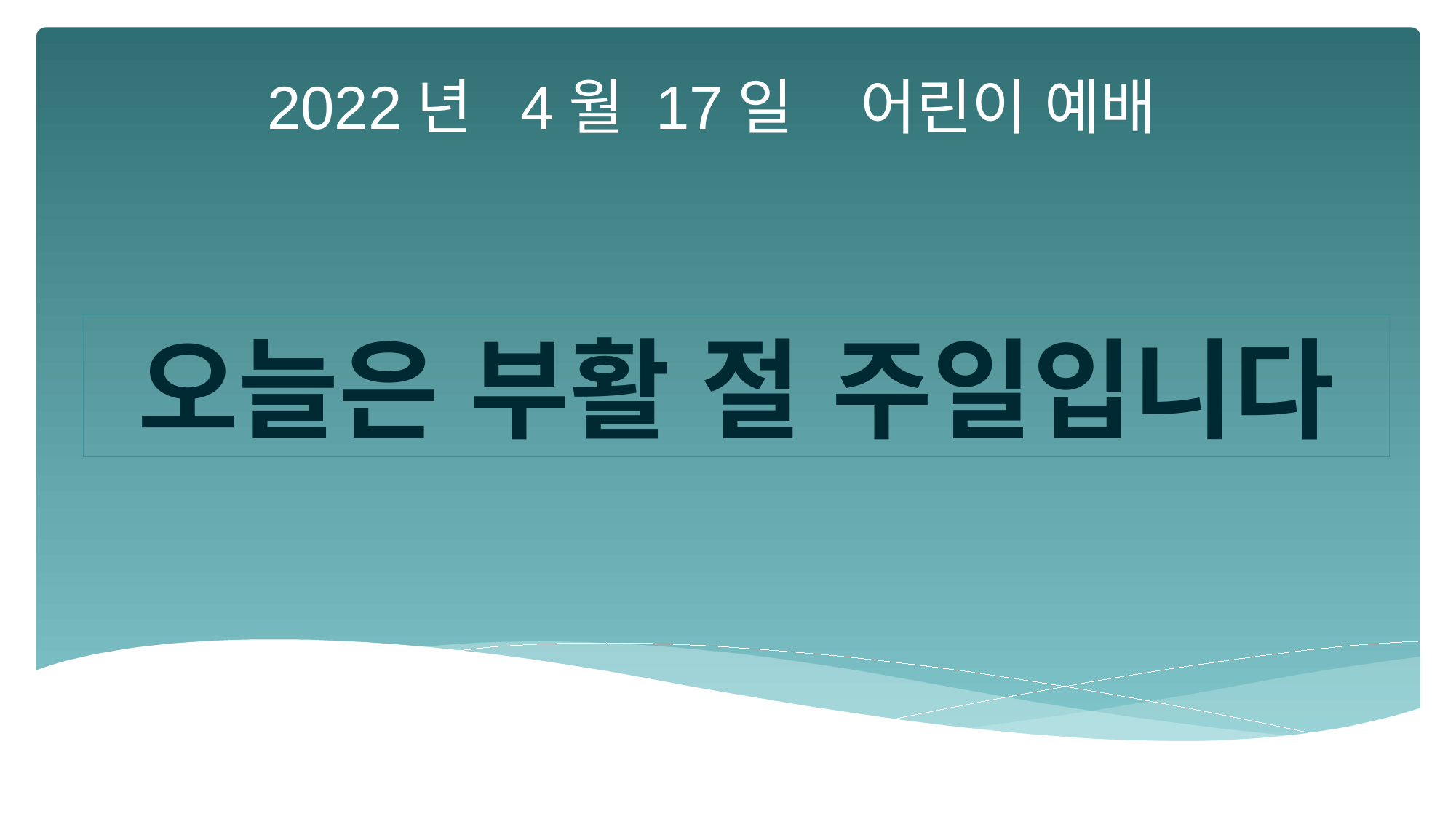

2022년  4월 17일    어린이 예배
오늘은 부활 절 주일입니다